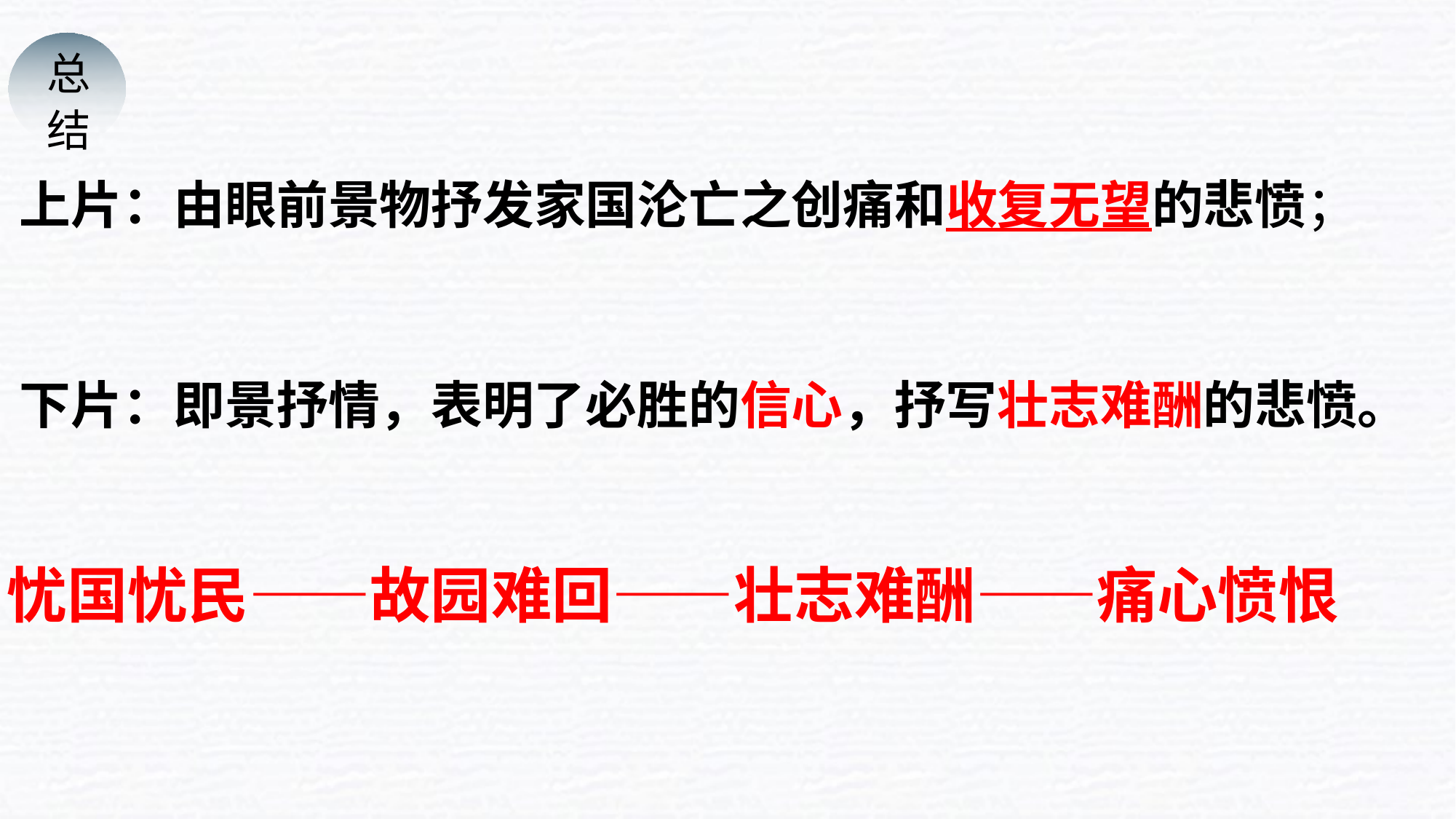

总结

上片：由眼前景物抒发家国沦亡之创痛和收复无望的悲愤；
下片：即景抒情，表明了必胜的信心，抒写壮志难酬的悲愤。
忧国忧民——故园难回——壮志难酬——痛心愤恨